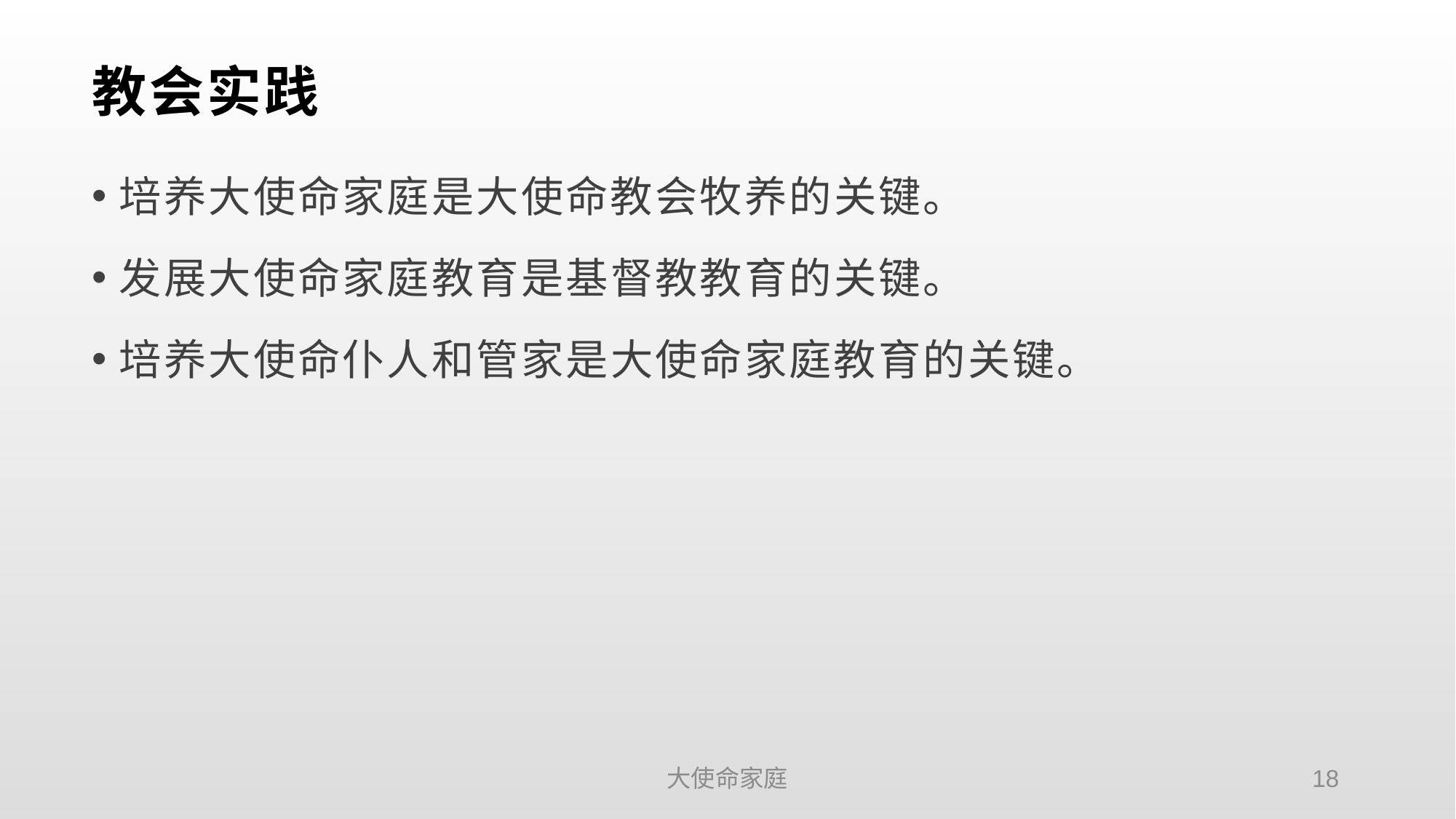

# 教会实践
培养大使命家庭是大使命教会牧养的关键。
发展大使命家庭教育是基督教教育的关键。
培养大使命仆人和管家是大使命家庭教育的关键。
大使命家庭
18